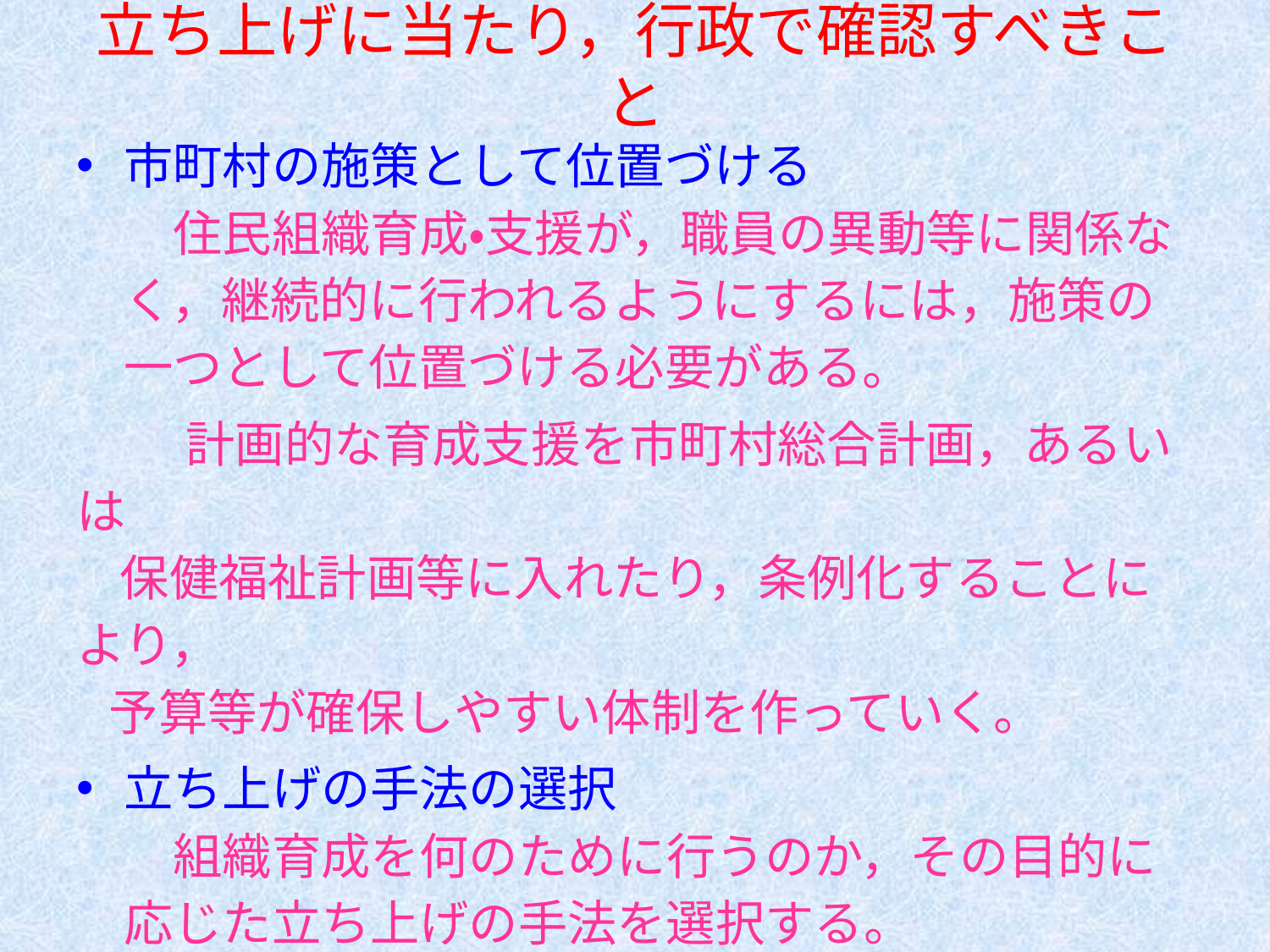

# 立ち上げに当たり，行政で確認すべきこと
市町村の施策として位置づける
　住民組織育成・支援が，職員の異動等に関係なく，継続的に行われるようにするには，施策の一つとして位置づける必要がある。
　　 計画的な育成支援を市町村総合計画，あるいは
    保健福祉計画等に入れたり，条例化することにより，
   予算等が確保しやすい体制を作っていく。
立ち上げの手法の選択
　組織育成を何のために行うのか，その目的に応じた立ち上げの手法を選択する。
　当初は，取り組みやすい手法で開始し，育成経過を見ながら，新たな手法へ移行することも検討する。